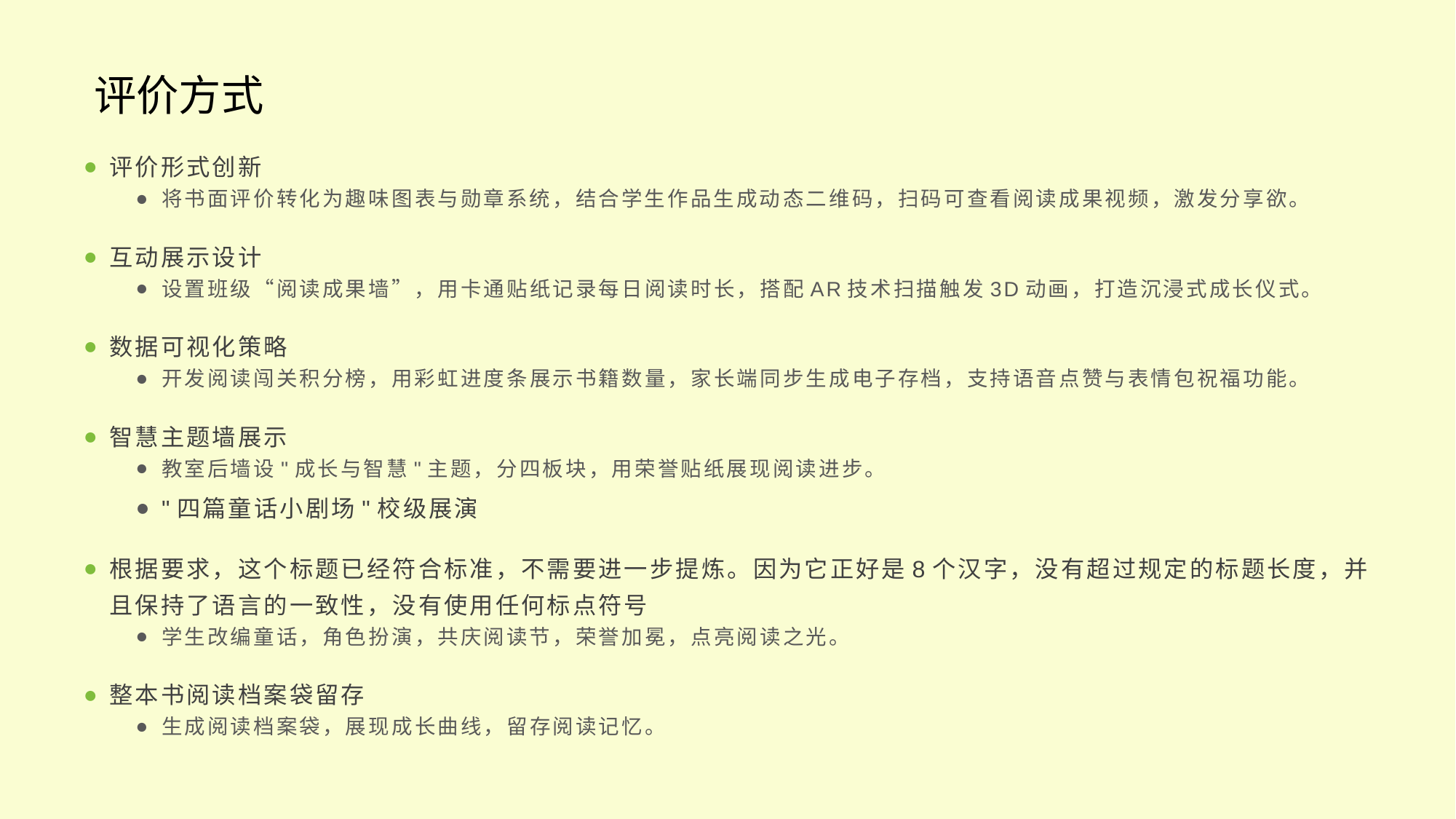

评价方式
评价形式创新
将书面评价转化为趣味图表与勋章系统，结合学生作品生成动态二维码，扫码可查看阅读成果视频，激发分享欲。
互动展示设计
设置班级“阅读成果墙”，用卡通贴纸记录每日阅读时长，搭配AR技术扫描触发3D动画，打造沉浸式成长仪式。
数据可视化策略
开发阅读闯关积分榜，用彩虹进度条展示书籍数量，家长端同步生成电子存档，支持语音点赞与表情包祝福功能。
智慧主题墙展示
教室后墙设"成长与智慧"主题，分四板块，用荣誉贴纸展现阅读进步。
"四篇童话小剧场"校级展演
根据要求，这个标题已经符合标准，不需要进一步提炼。因为它正好是8个汉字，没有超过规定的标题长度，并且保持了语言的一致性，没有使用任何标点符号
学生改编童话，角色扮演，共庆阅读节，荣誉加冕，点亮阅读之光。
整本书阅读档案袋留存
生成阅读档案袋，展现成长曲线，留存阅读记忆。